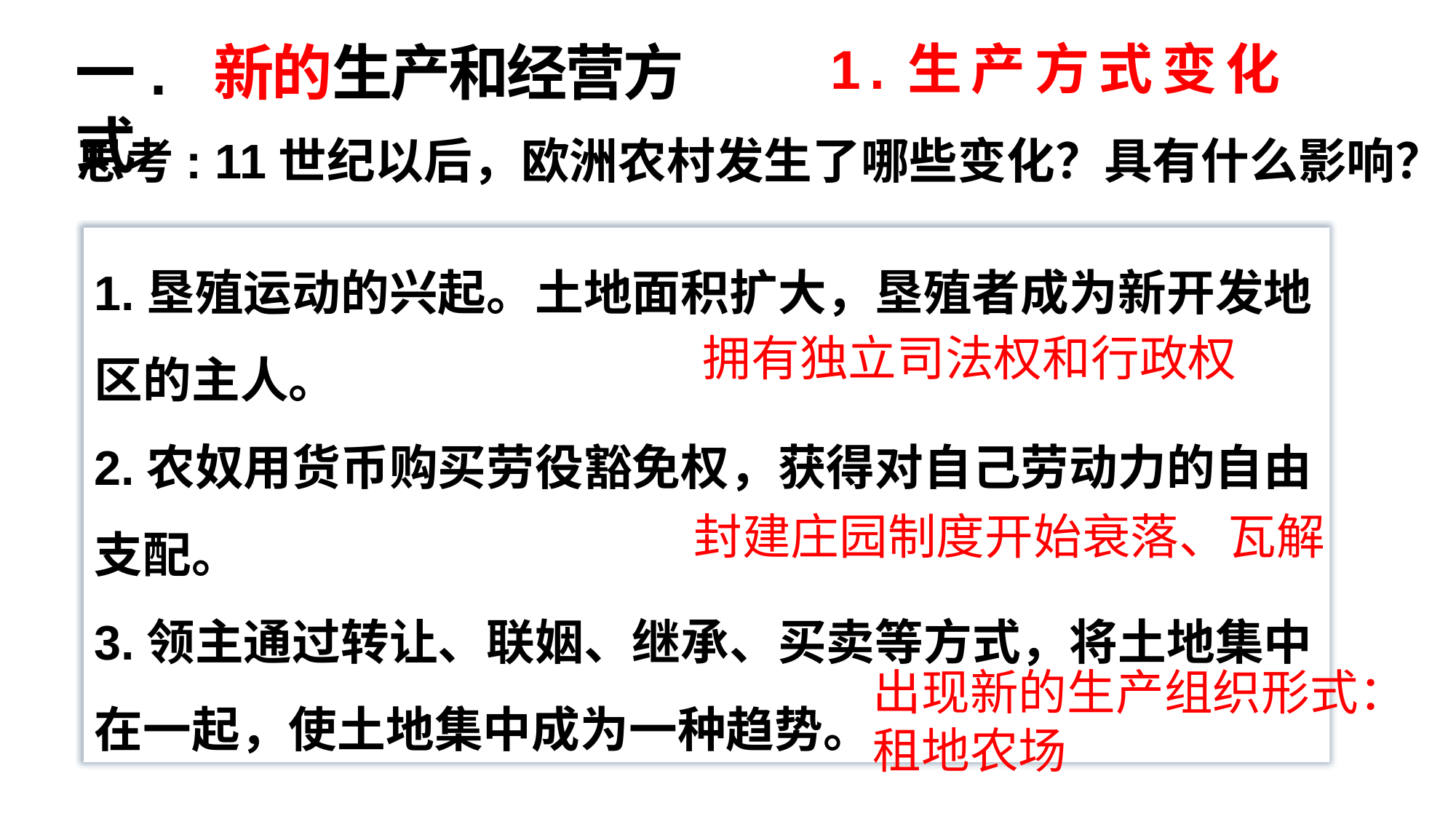

一.  新的生产和经营方式
1.生产方式变化
思考: 11世纪以后，欧洲农村发生了哪些变化？具有什么影响？
1.垦殖运动的兴起。土地面积扩大，垦殖者成为新开发地区的主人。
2.农奴用货币购买劳役豁免权，获得对自己劳动力的自由支配。
3.领主通过转让、联姻、继承、买卖等方式，将土地集中在一起，使土地集中成为一种趋势。
拥有独立司法权和行政权
封建庄园制度开始衰落、瓦解
出现新的生产组织形式：租地农场